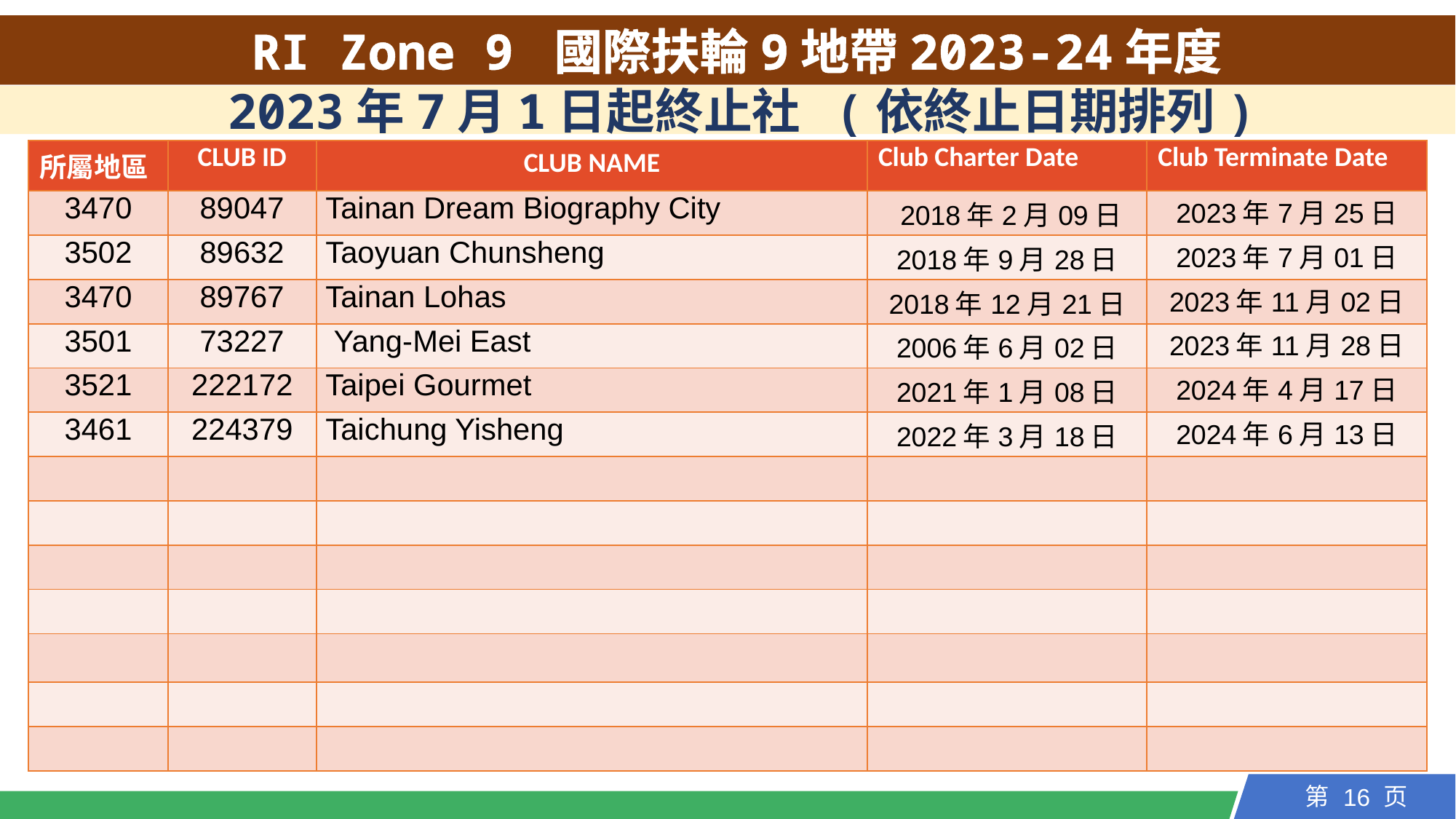

RI Zone 9 國際扶輪9地帶2023-24年度
 2023年7月1日起終止社  (依終止日期排列)
| 所屬地區 | CLUB ID | CLUB NAME | Club Charter Date | Club Terminate Date |
| --- | --- | --- | --- | --- |
| 3470 | 89047 | Tainan Dream Biography City | 2018年2月09日 | 2023年7月25日 |
| 3502 | 89632 | Taoyuan Chunsheng | 2018年9月28日 | 2023年7月01日 |
| 3470 | 89767 | Tainan Lohas | 2018年12月21日 | 2023年11月02日 |
| 3501 | 73227 | Yang-Mei East | 2006年6月02日 | 2023年11月28日 |
| 3521 | 222172 | Taipei Gourmet | 2021年1月08日 | 2024年4月17日 |
| 3461 | 224379 | Taichung Yisheng | 2022年3月18日 | 2024年6月13日 |
|  |  |  |  |  |
|  |  |  |  |  |
|  |  |  |  |  |
|  |  |  |  |  |
|  |  |  |  |  |
|  |  |  |  |  |
|  |  |  |  |  |